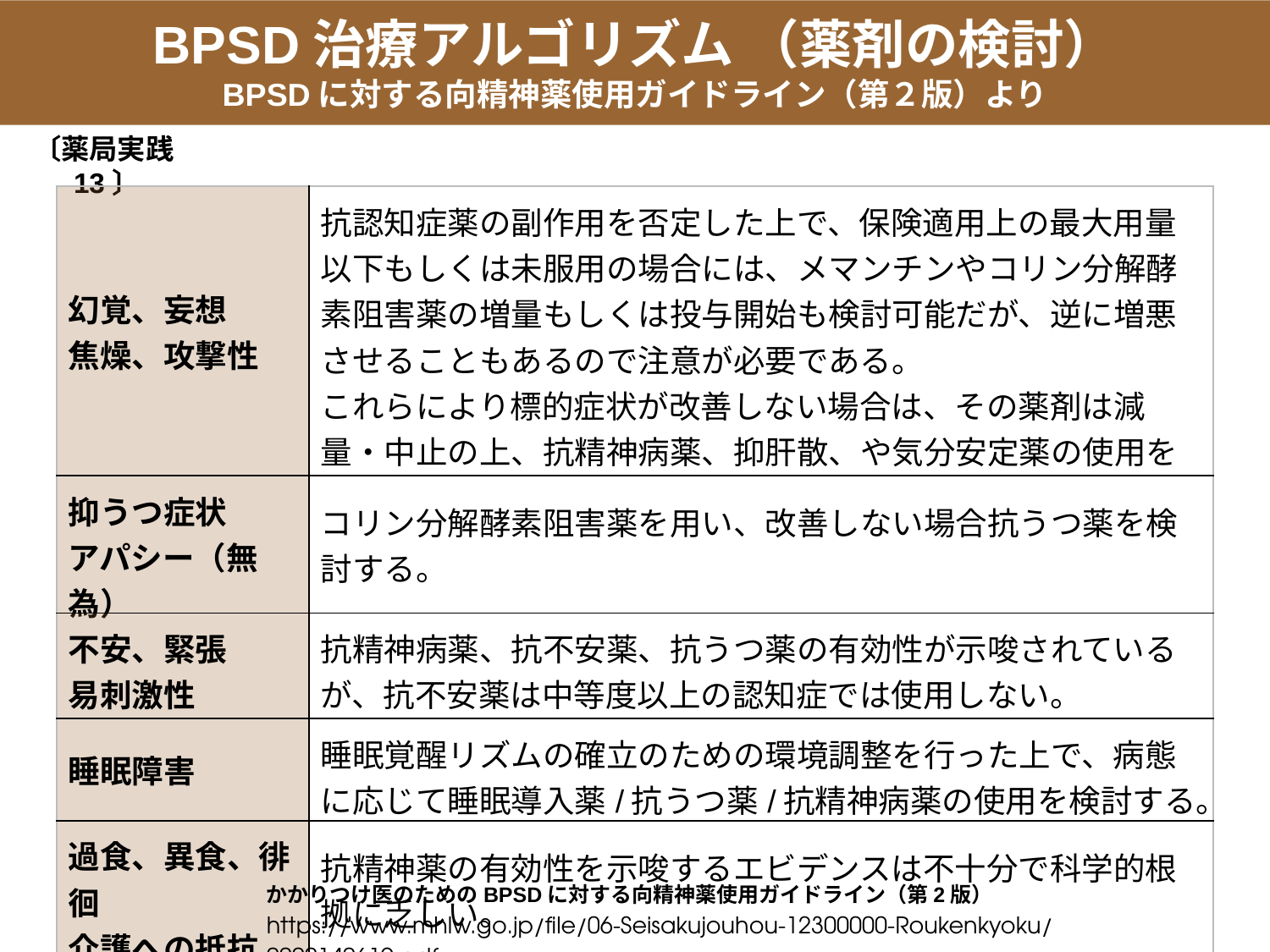

BPSD治療アルゴリズム （薬剤の検討）
BPSDに対する向精神薬使用ガイドライン（第２版）より
〔薬局実践13〕
| 幻覚、妄想 焦燥、攻撃性 | 抗認知症薬の副作用を否定した上で、保険適用上の最大用量以下もしくは未服用の場合には、メマンチンやコリン分解酵素阻害薬の増量もしくは投与開始も検討可能だが、逆に増悪させることもあるので注意が必要である。 これらにより標的症状が改善しない場合は、その薬剤は減量・中止の上、抗精神病薬、抑肝散、や気分安定薬の使用を検討する。 |
| --- | --- |
| 抑うつ症状 アパシー（無為） | コリン分解酵素阻害薬を用い、改善しない場合抗うつ薬を検討する。 |
| 不安、緊張 易刺激性 | 抗精神病薬、抗不安薬、抗うつ薬の有効性が示唆されているが、抗不安薬は中等度以上の認知症では使用しない。 |
| 睡眠障害 | 睡眠覚醒リズムの確立のための環境調整を行った上で、病態に応じて睡眠導入薬/抗うつ薬/抗精神病薬の使用を検討する。 |
| 過食、異食、徘徊 介護への抵抗 | 抗精神薬の有効性を示唆するエビデンスは不十分で科学的根拠に乏しい。 |
かかりつけ医のためのBPSDに対する向精神薬使用ガイドライン（第2版）
https://www.mhlw.go.jp/file/06-Seisakujouhou-12300000-Roukenkyoku/0000140619.pdf